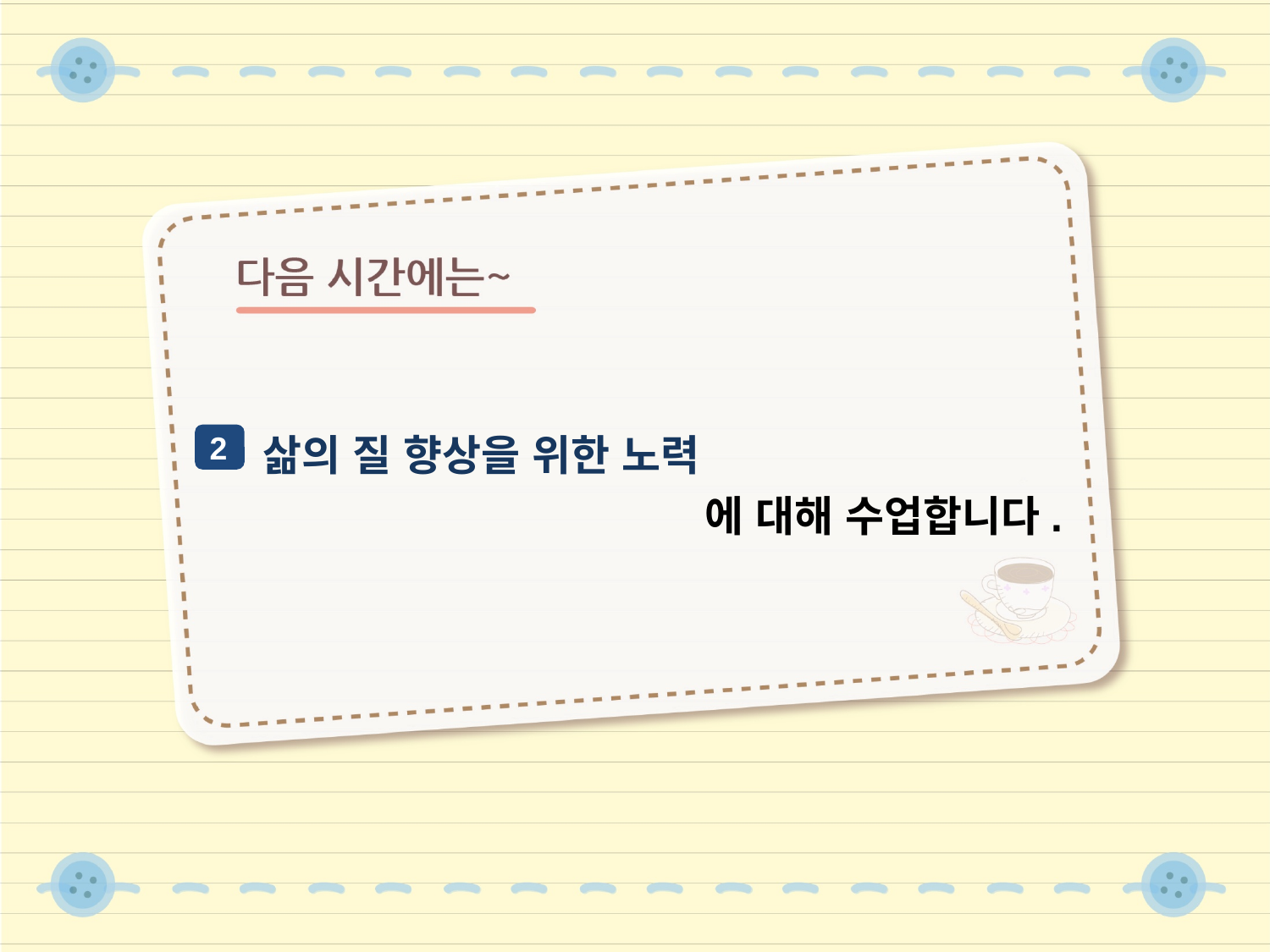

삶의 질 향상을 위한 노력
에 대해 수업합니다.
2